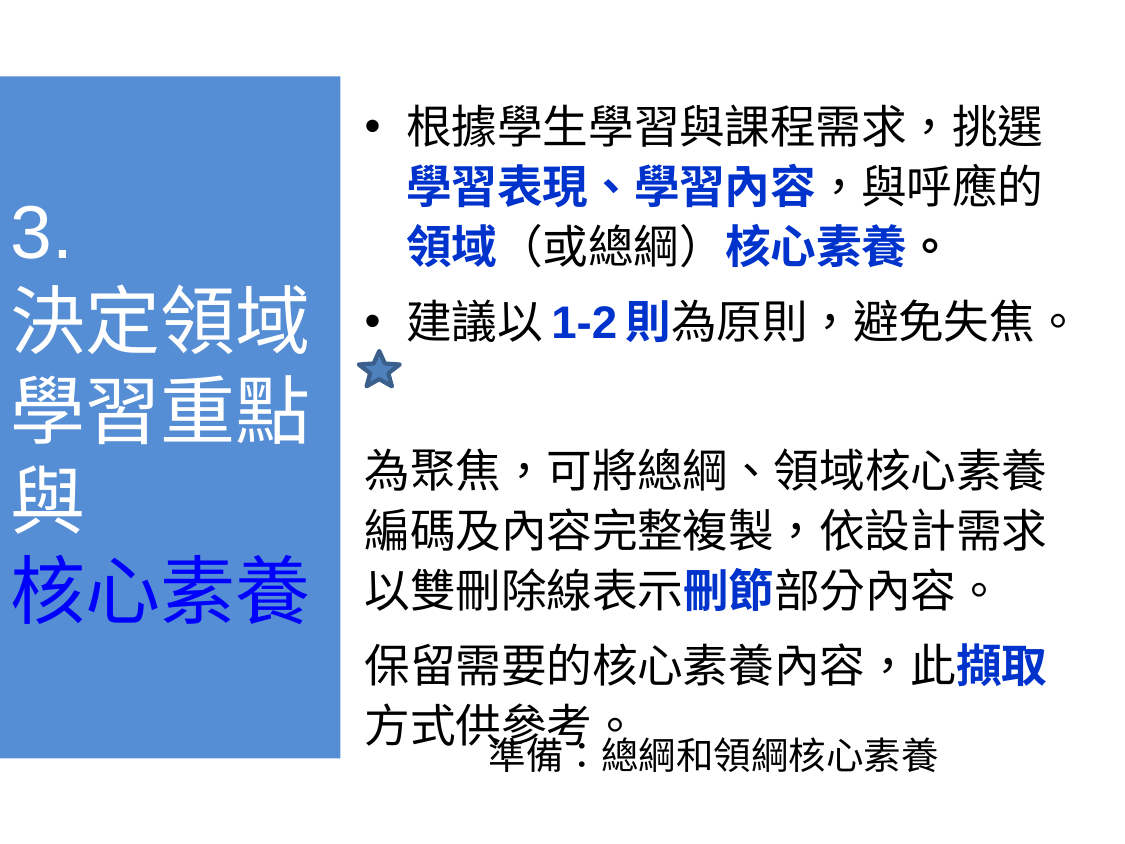

34
3.
決定領域學習重點與核心素養
根據學生學習與課程需求，挑選學習表現、學習內容，與呼應的領域（或總綱）核心素養。
建議以1-2則為原則，避免失焦。

為聚焦，可將總綱、領域核心素養編碼及內容完整複製，依設計需求以雙刪除線表示刪節部分內容。
保留需要的核心素養內容，此擷取方式供參考。

準備：總綱和領綱核心素養